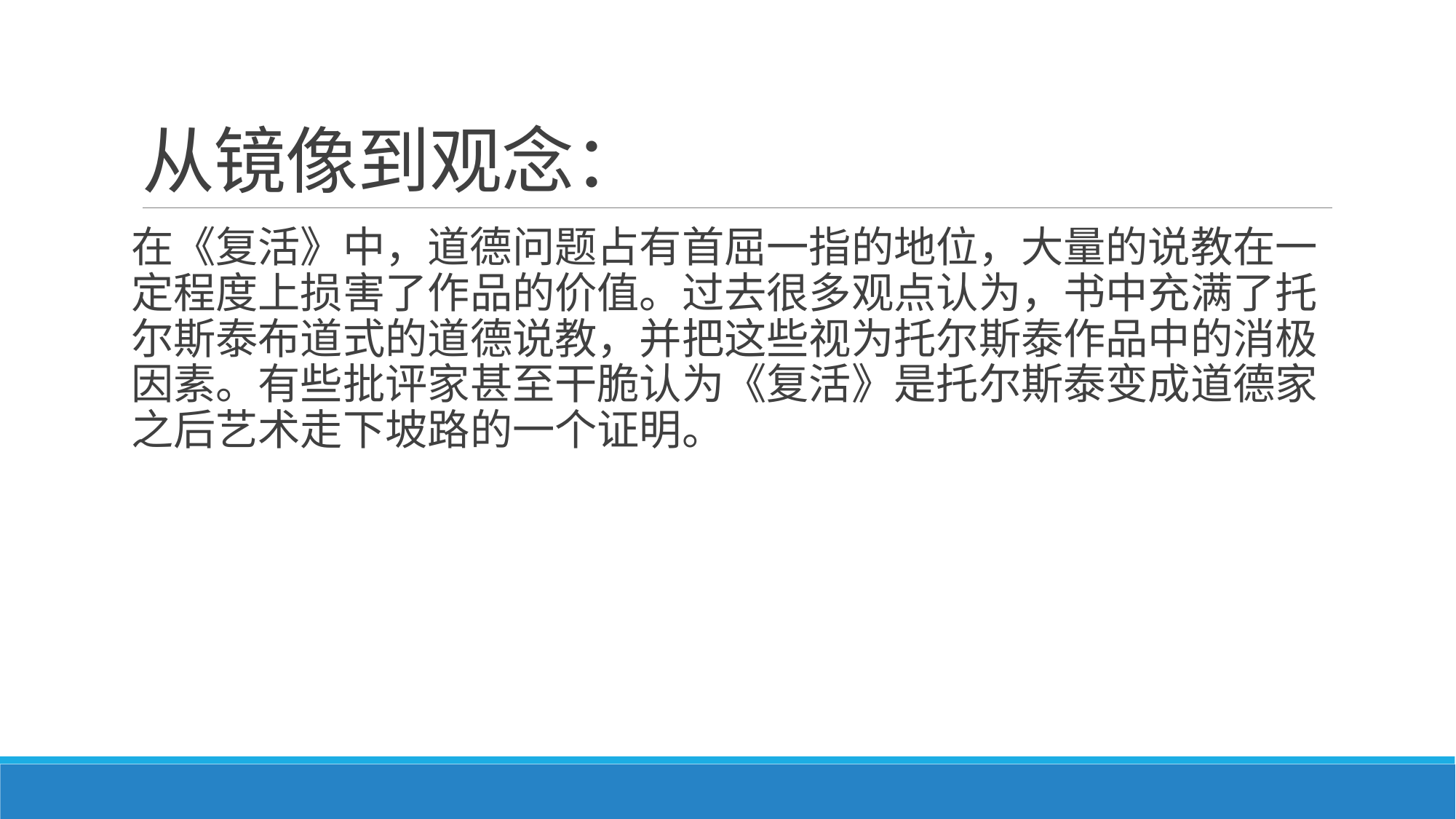

# 从镜像到观念：
在《复活》中，道德问题占有首屈一指的地位，大量的说教在一定程度上损害了作品的价值。过去很多观点认为，书中充满了托尔斯泰布道式的道德说教，并把这些视为托尔斯泰作品中的消极因素。有些批评家甚至干脆认为《复活》是托尔斯泰变成道德家之后艺术走下坡路的一个证明。